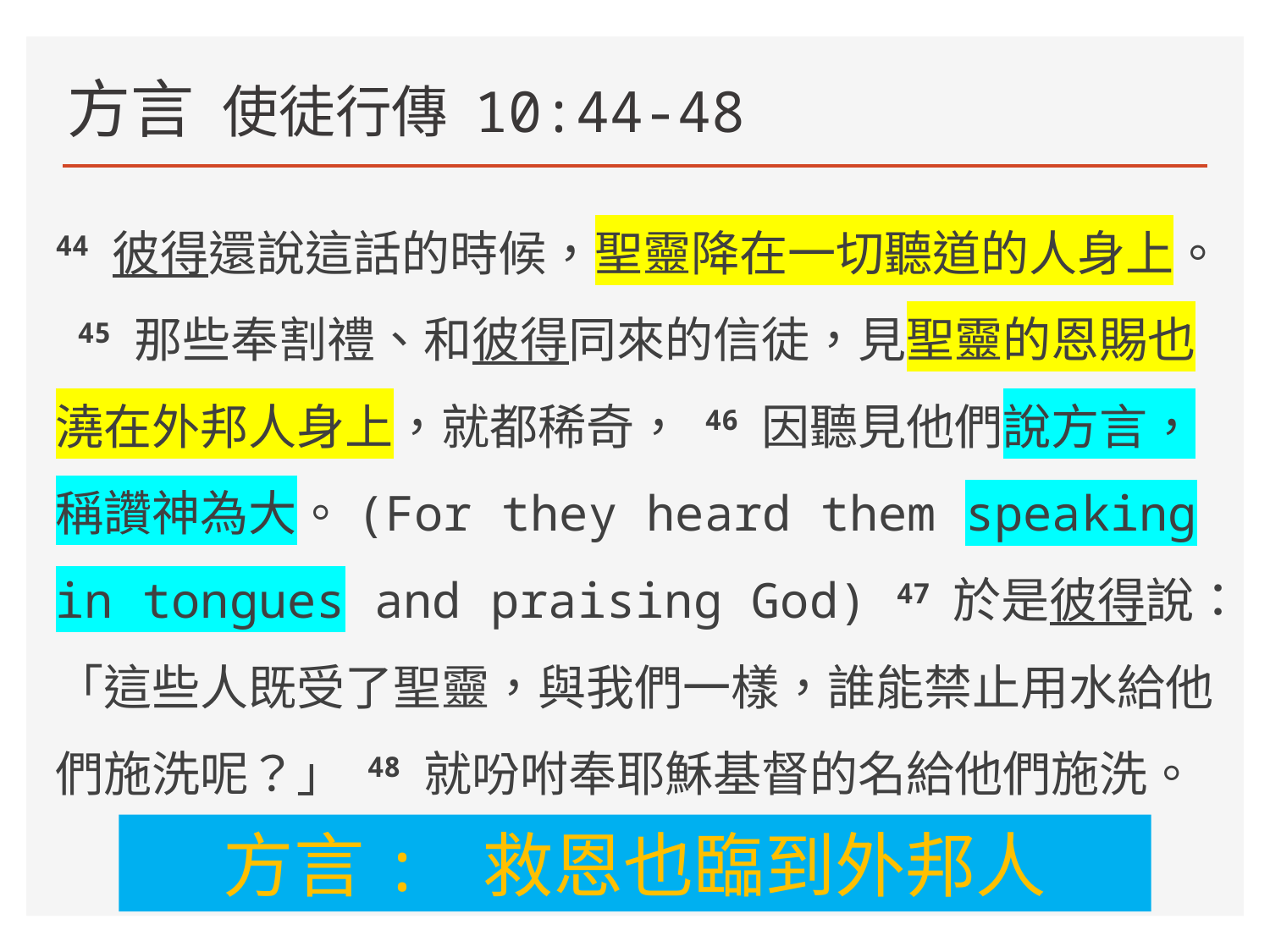

# 方言  使徒行傳 10:44-48
44 彼得還說這話的時候，聖靈降在一切聽道的人身上。 45 那些奉割禮、和彼得同來的信徒，見聖靈的恩賜也澆在外邦人身上，就都稀奇， 46 因聽見他們說方言，稱讚神為大。(For they heard them speaking in tongues and praising God) 47 於是彼得說：「這些人既受了聖靈，與我們一樣，誰能禁止用水給他們施洗呢？」 48 就吩咐奉耶穌基督的名給他們施洗。
方言: 救恩也臨到外邦人